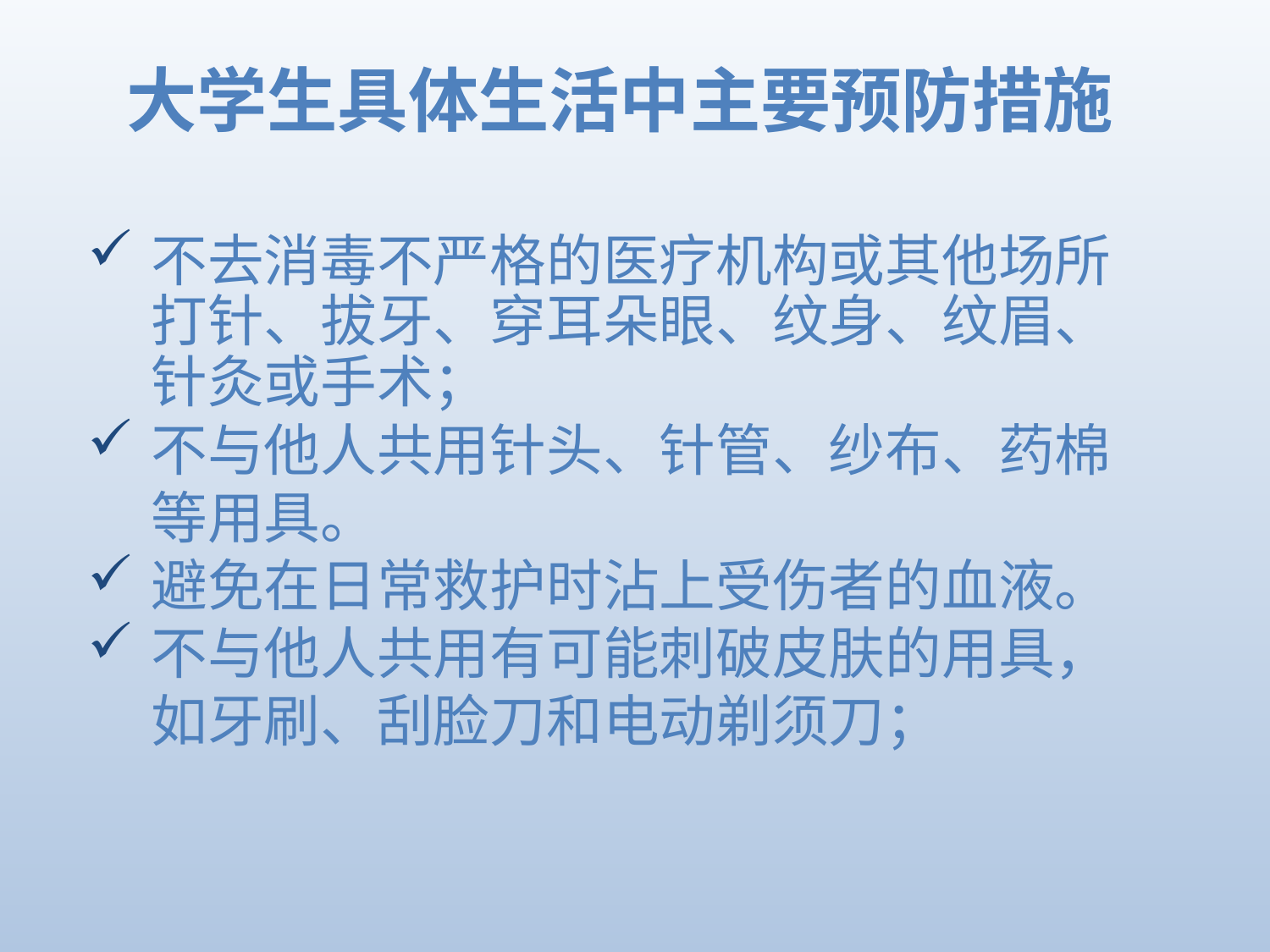

大学生具体生活中主要预防措施
不去消毒不严格的医疗机构或其他场所打针、拔牙、穿耳朵眼、纹身、纹眉、针灸或手术；
不与他人共用针头、针管、纱布、药棉等用具。
避免在日常救护时沾上受伤者的血液。
不与他人共用有可能刺破皮肤的用具，如牙刷、刮脸刀和电动剃须刀；